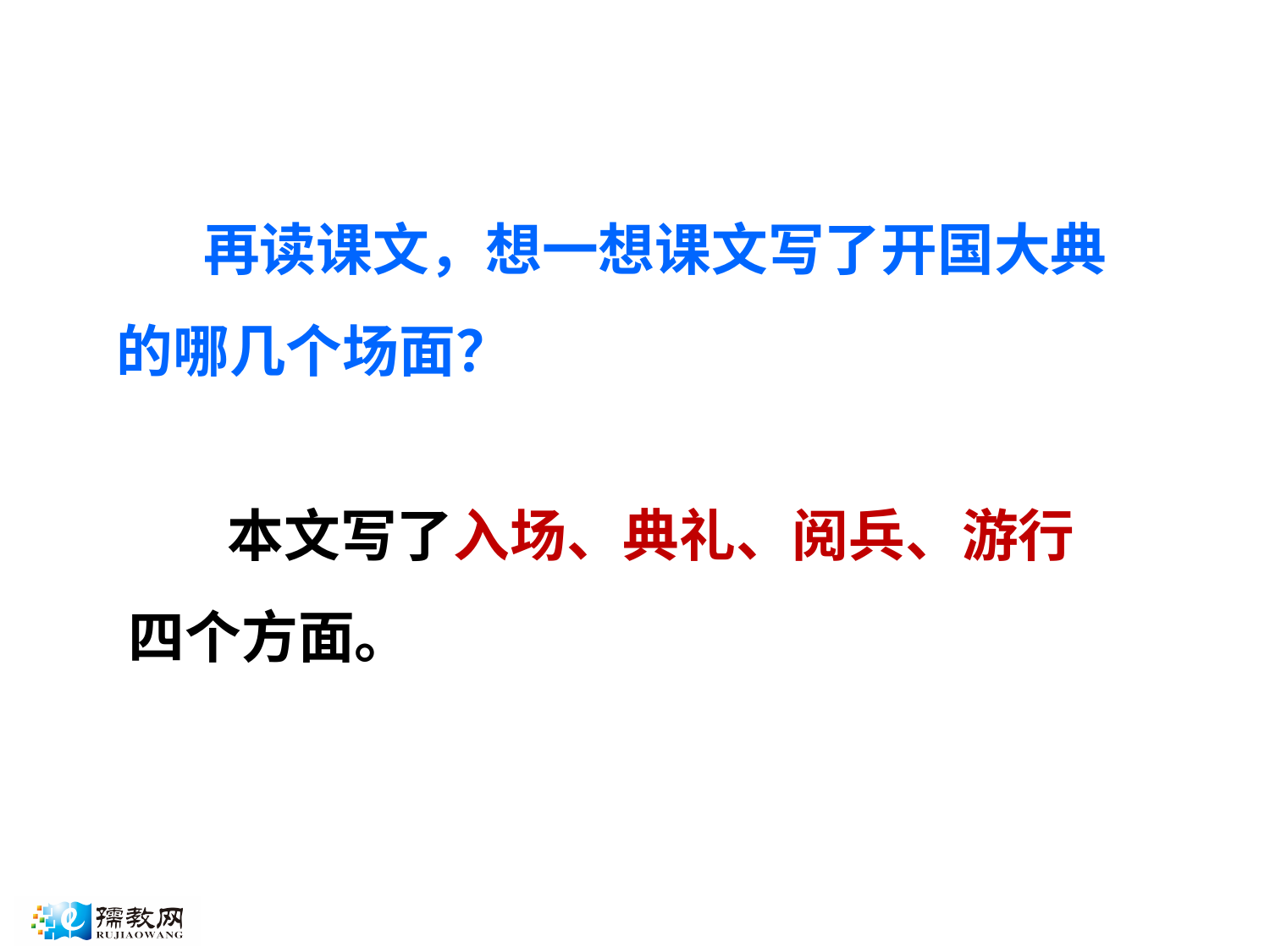

再读课文，想一想课文写了开国大典的哪几个场面？
本文写了入场、典礼、阅兵、游行四个方面。